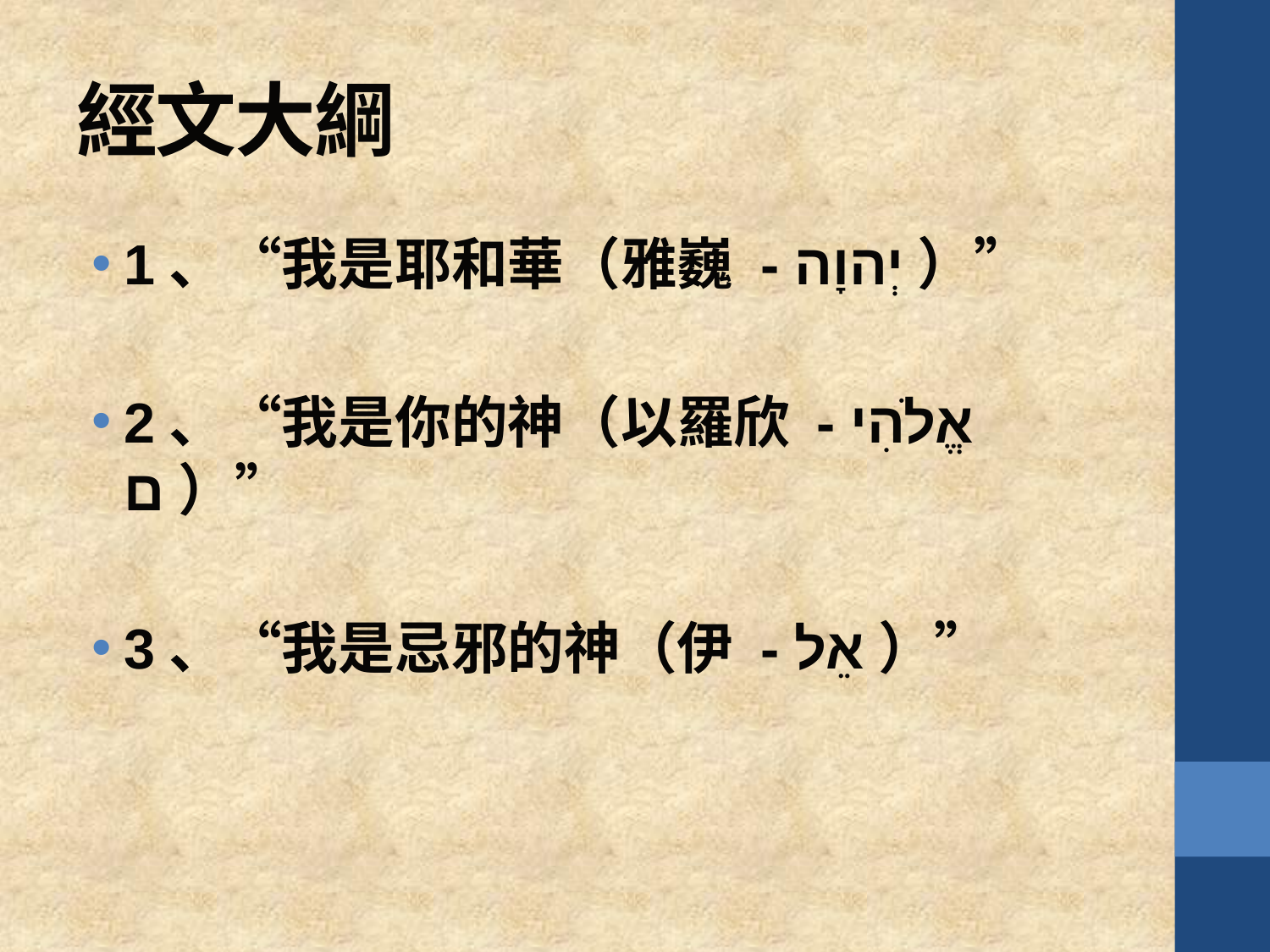

# 經文大綱
1、“我是耶和華（雅巍 - יְהוָה）”

2、“我是你的神（以羅欣 - אֱלֹהִים）”

3、“我是忌邪的神（伊 - אֵל）”